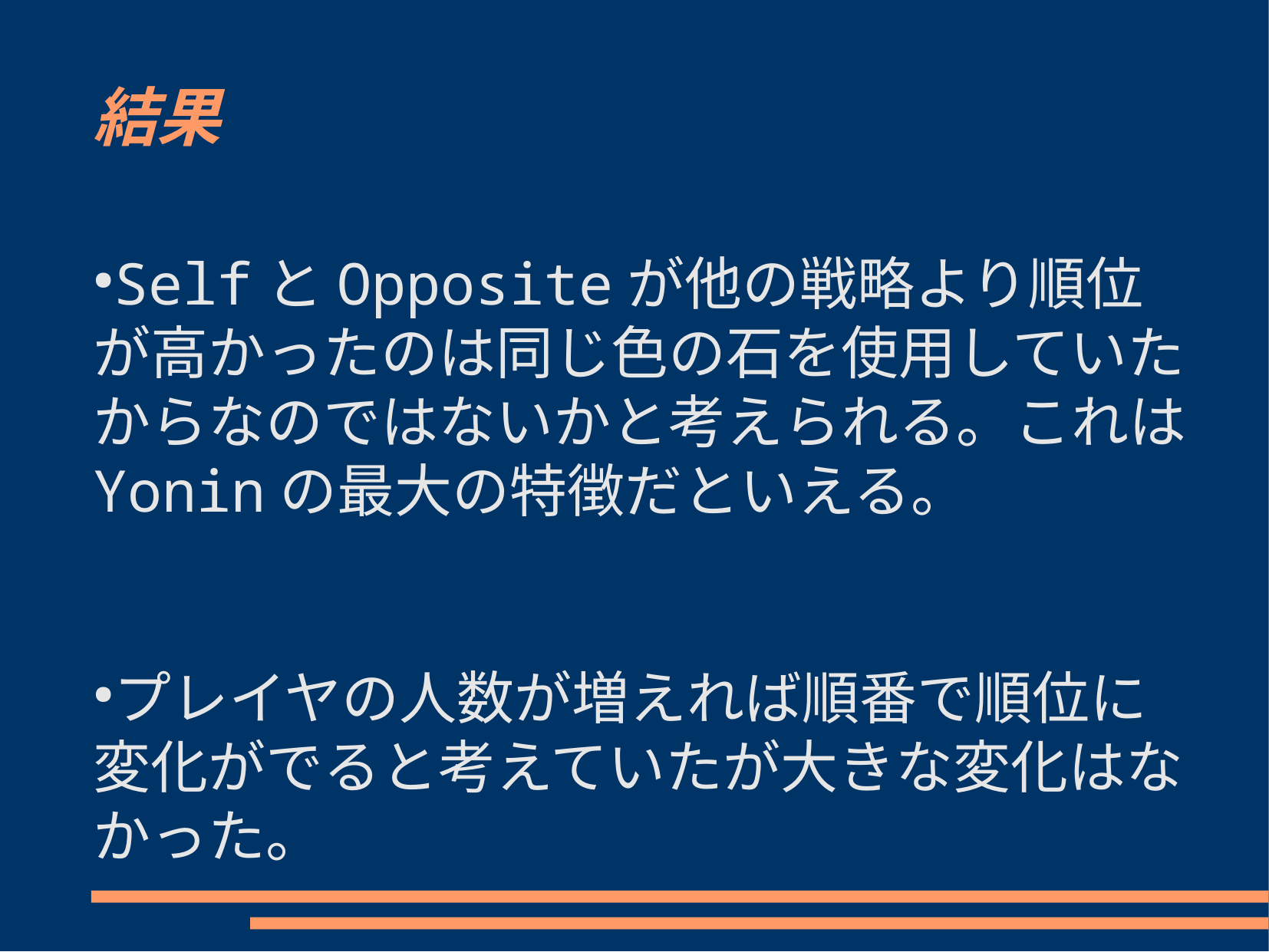

結果
SelfとOppositeが他の戦略より順位が高かったのは同じ色の石を使用していたからなのではないかと考えられる。これはYoninの最大の特徴だといえる。

プレイヤの人数が増えれば順番で順位に変化がでると考えていたが大きな変化はなかった。